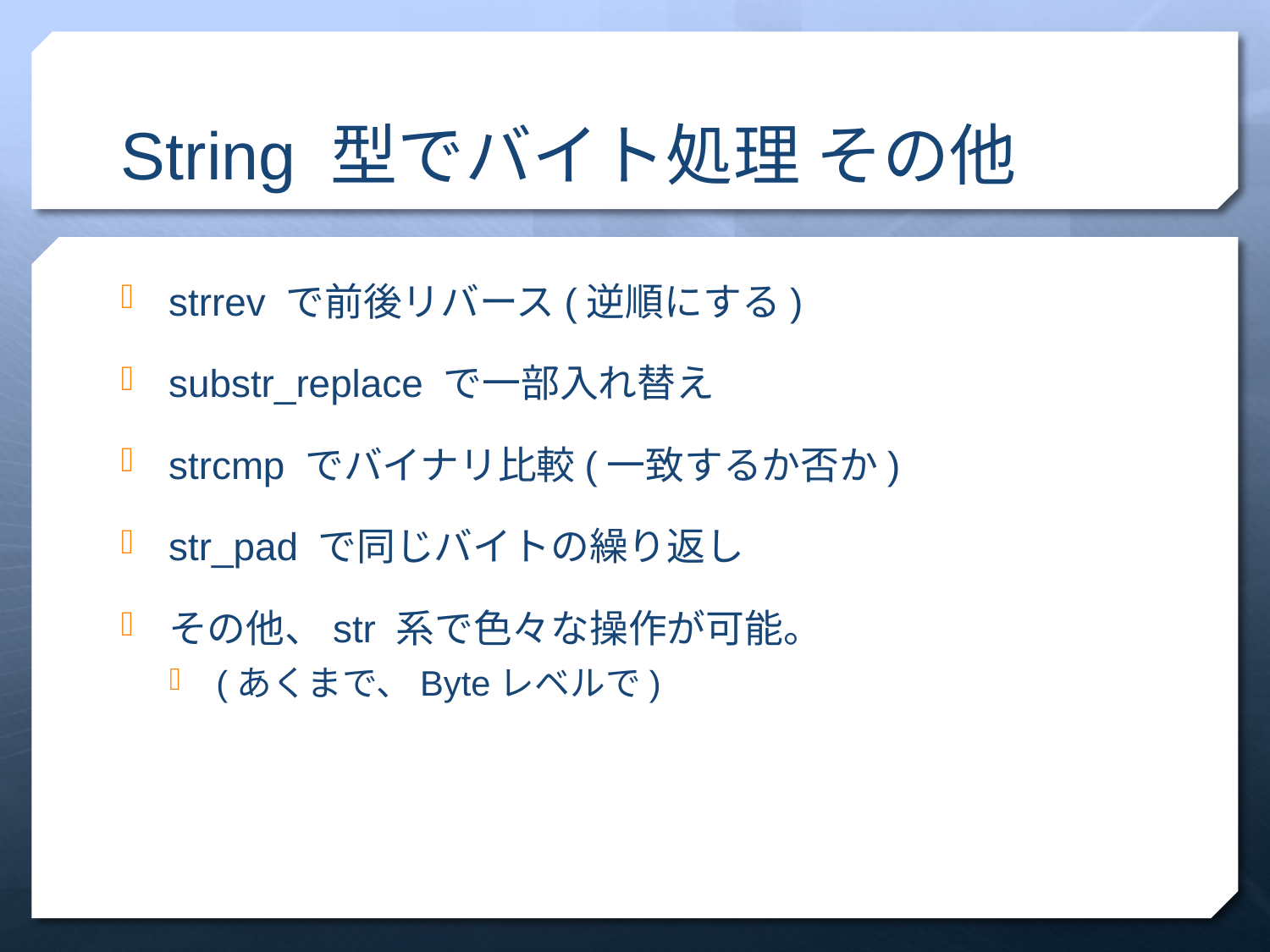

# String 型でバイト処理 その他
strrev で前後リバース(逆順にする)
substr_replace で一部入れ替え
strcmp でバイナリ比較(一致するか否か)
str_pad で同じバイトの繰り返し
その他、str 系で色々な操作が可能。
(あくまで、Byteレベルで)